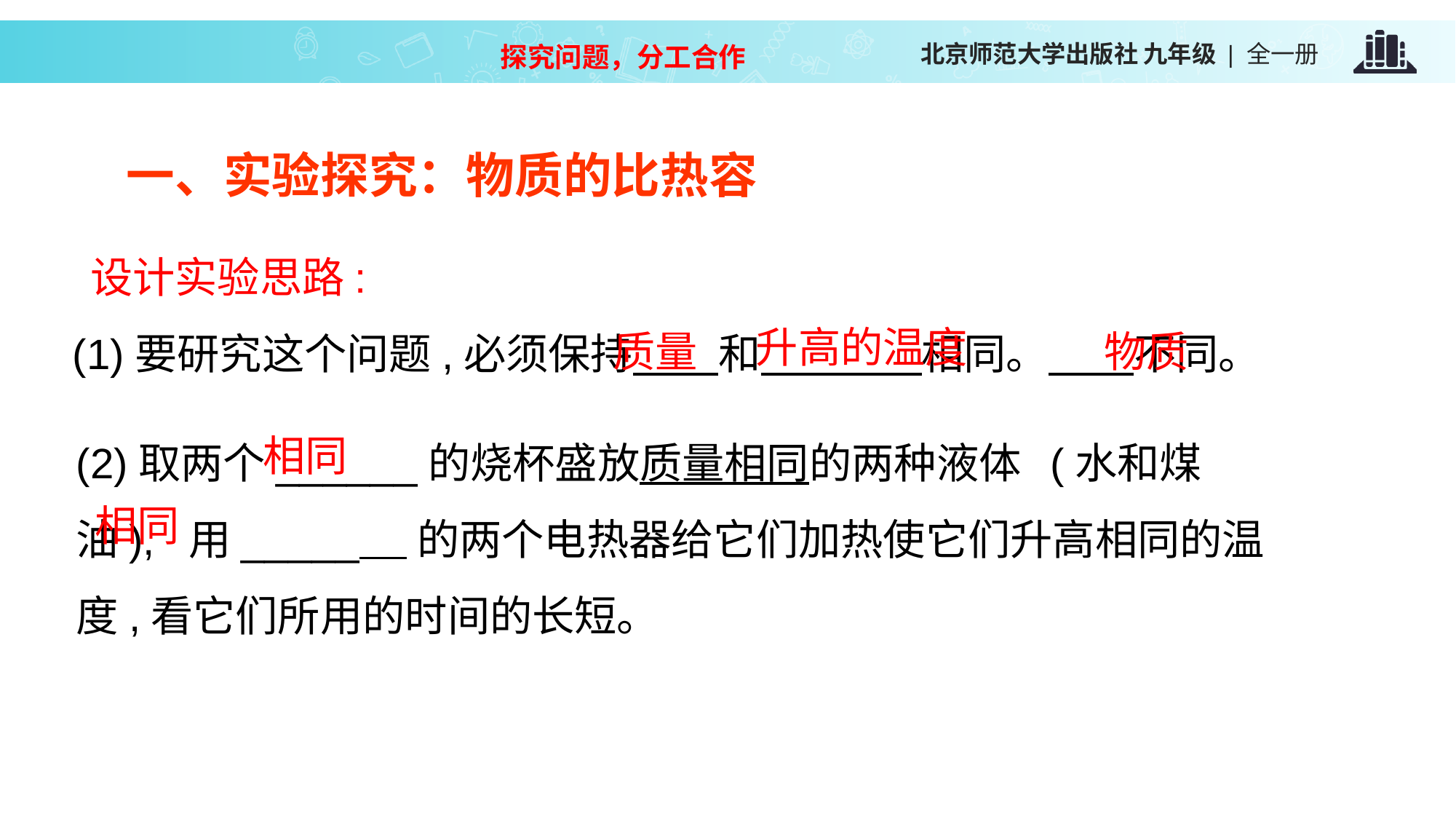

探究问题，分工合作
一、实验探究：物质的比热容
设计实验思路:
升高的温度
物质
质量
(1)要研究这个问题,必须保持         和                 相同。         不同。
(2)取两个______的烧杯盛放质量相同的两种液体  (水和煤油),  用_____    的两个电热器给它们加热使它们升高相同的温度,看它们所用的时间的长短。
相同
相同